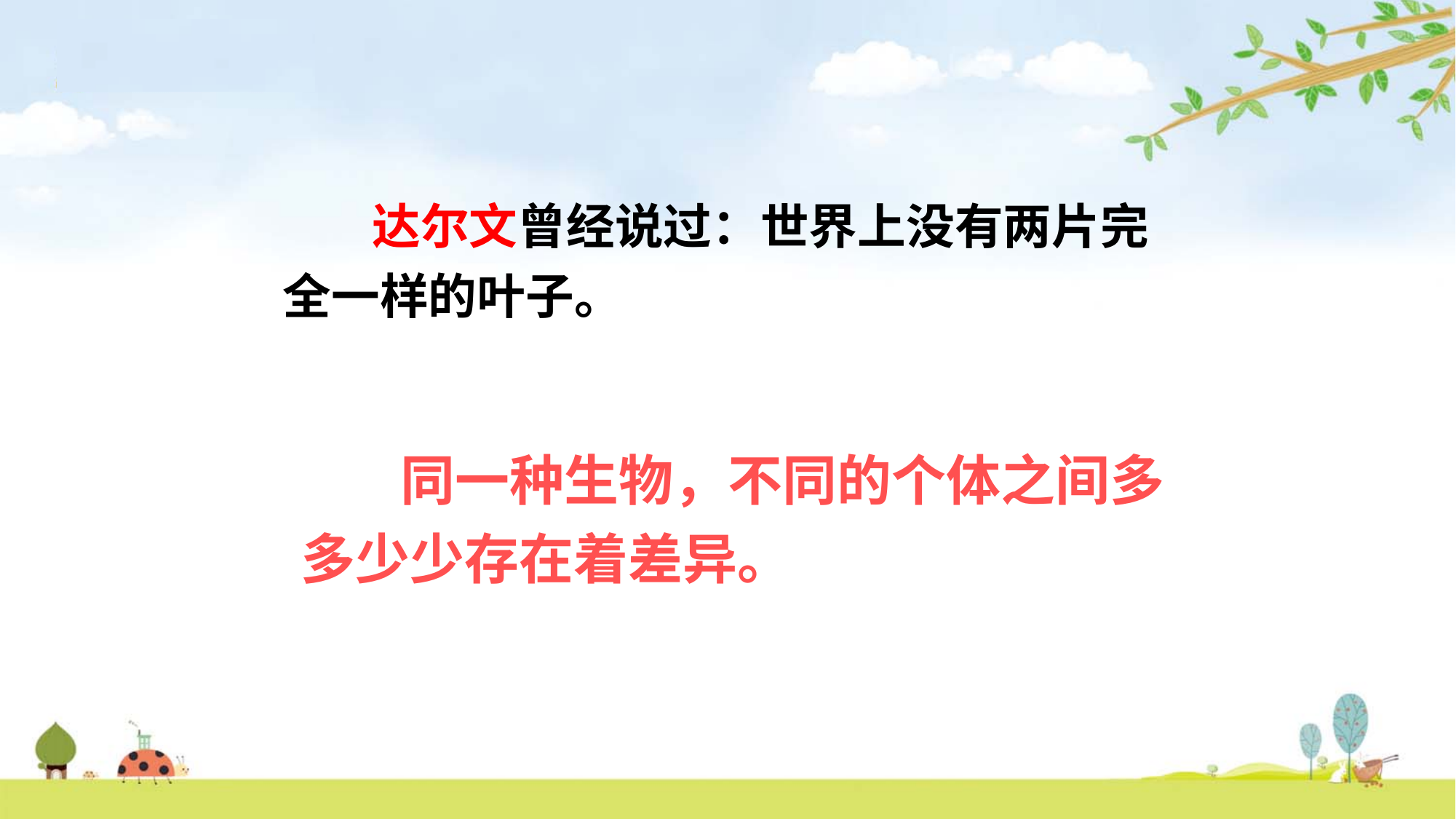

达尔文曾经说过：世界上没有两片完全一样的叶子。
       同一种生物，不同的个体之间多多少少存在着差异。